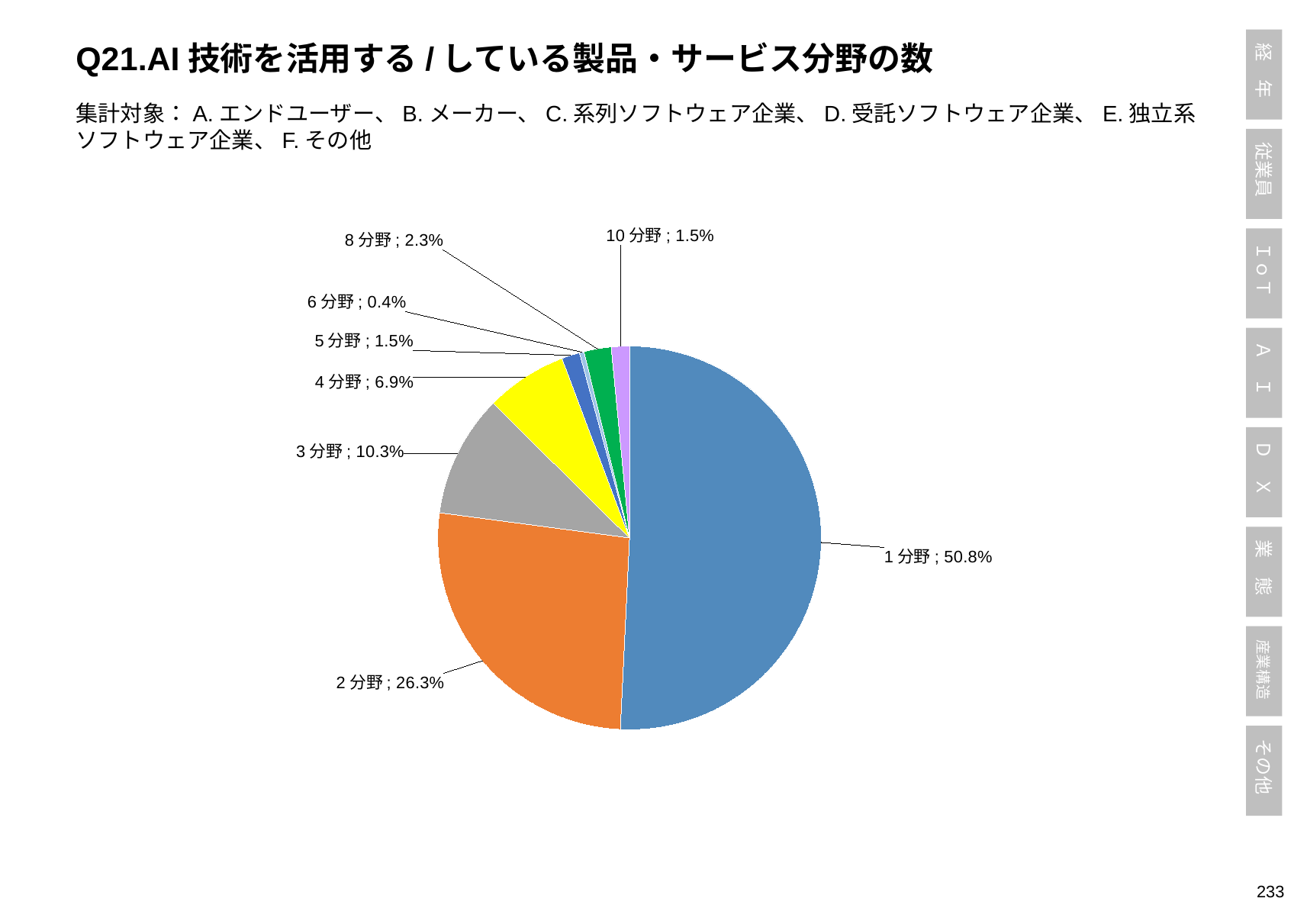

Q21.AI技術を活用する/している製品・サービス分野の数
集計対象：A.エンドユーザー、B.メーカー、C.系列ソフトウェア企業、D.受託ソフトウェア企業、E.独立系ソフトウェア企業、F.その他

### Chart

| Category | AIを活用している（複数選択可）（n=262） |
|---|---|
| 1分野 | 0.5076335877862596 |
| 2分野 | 0.2633587786259542 |
| 3分野 | 0.10305343511450382 |
| 4分野 | 0.06870229007633588 |
| 5分野 | 0.015267175572519083 |
| 6分野 | 0.003816793893129771 |
| 7分野 | 0.0 |
| 8分野 | 0.022900763358778626 |
| 9分野 | 0.0 |
| 10分野 | 0.015267175572519083 |
233